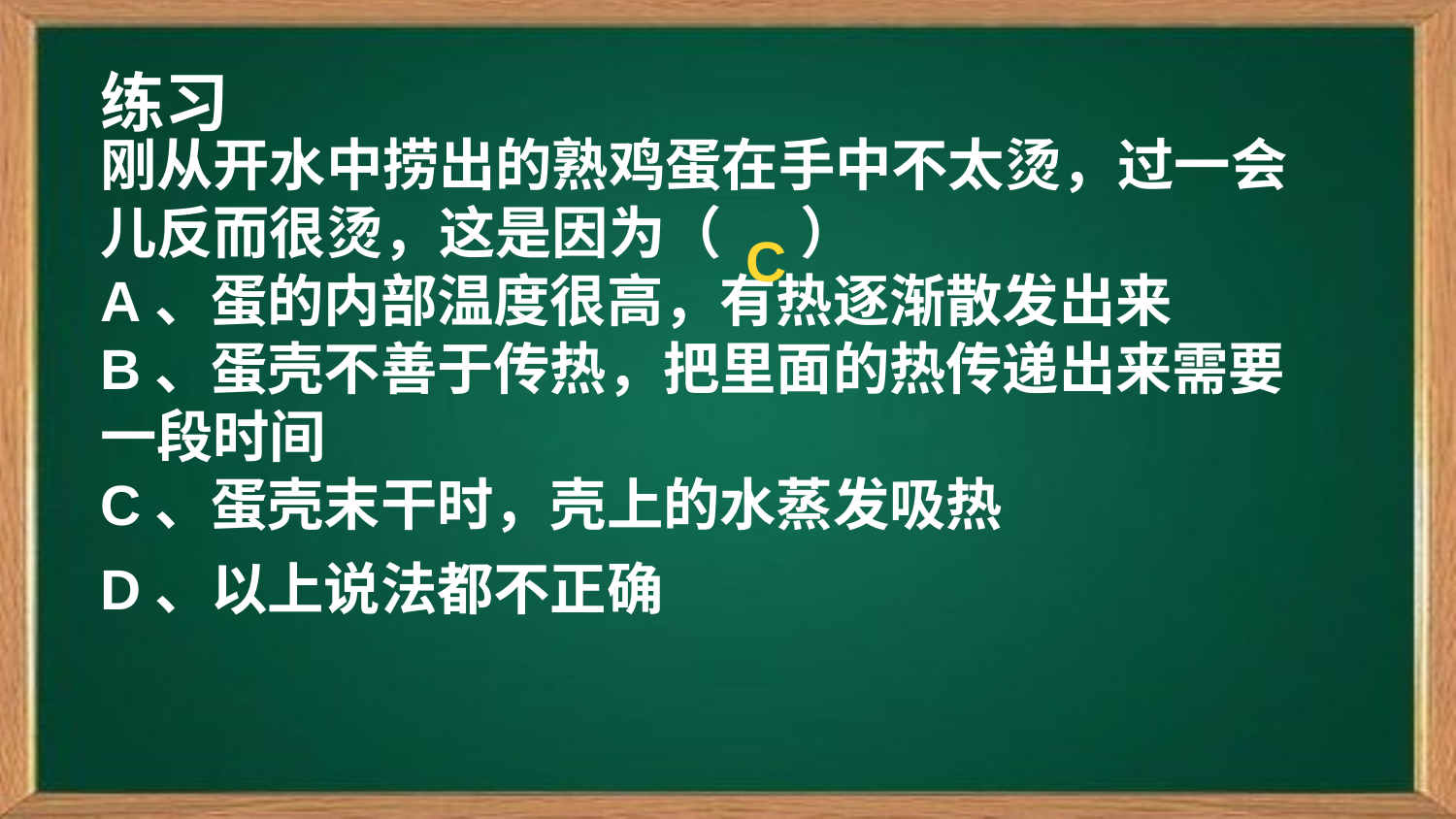

练习
刚从开水中捞出的熟鸡蛋在手中不太烫，过一会儿反而很烫，这是因为（     ）
A、蛋的内部温度很高，有热逐渐散发出来
B、蛋壳不善于传热，把里面的热传递出来需要一段时间
C、蛋壳末干时，壳上的水蒸发吸热
D、以上说法都不正确
C